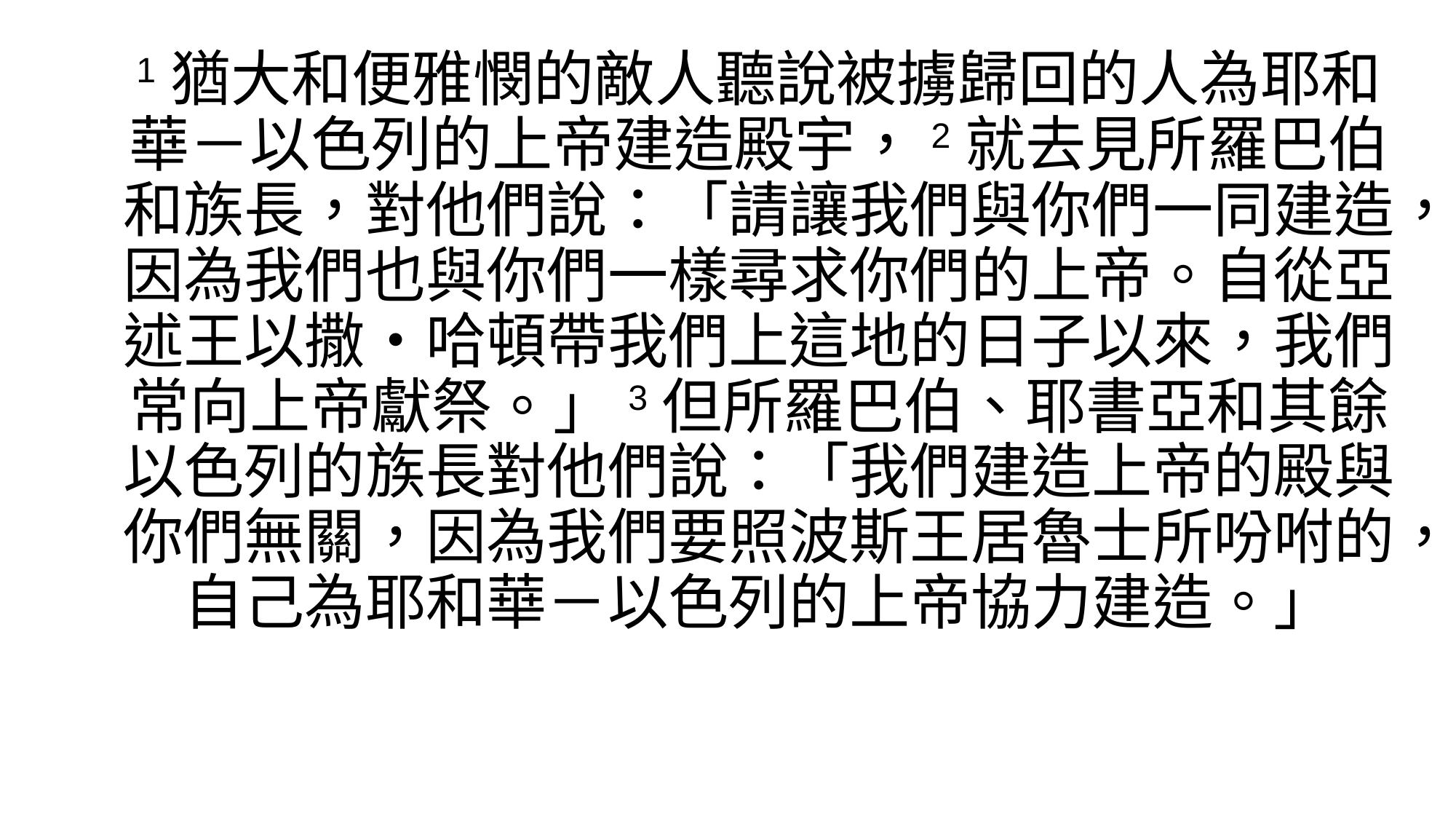

# 1猶大和便雅憫的敵人聽說被擄歸回的人為耶和華－以色列的上帝建造殿宇，2就去見所羅巴伯和族長，對他們說：「請讓我們與你們一同建造，因為我們也與你們一樣尋求你們的上帝。自從亞述王以撒‧哈頓帶我們上這地的日子以來，我們常向上帝獻祭。」3但所羅巴伯、耶書亞和其餘以色列的族長對他們說：「我們建造上帝的殿與你們無關，因為我們要照波斯王居魯士所吩咐的，自己為耶和華－以色列的上帝協力建造。」